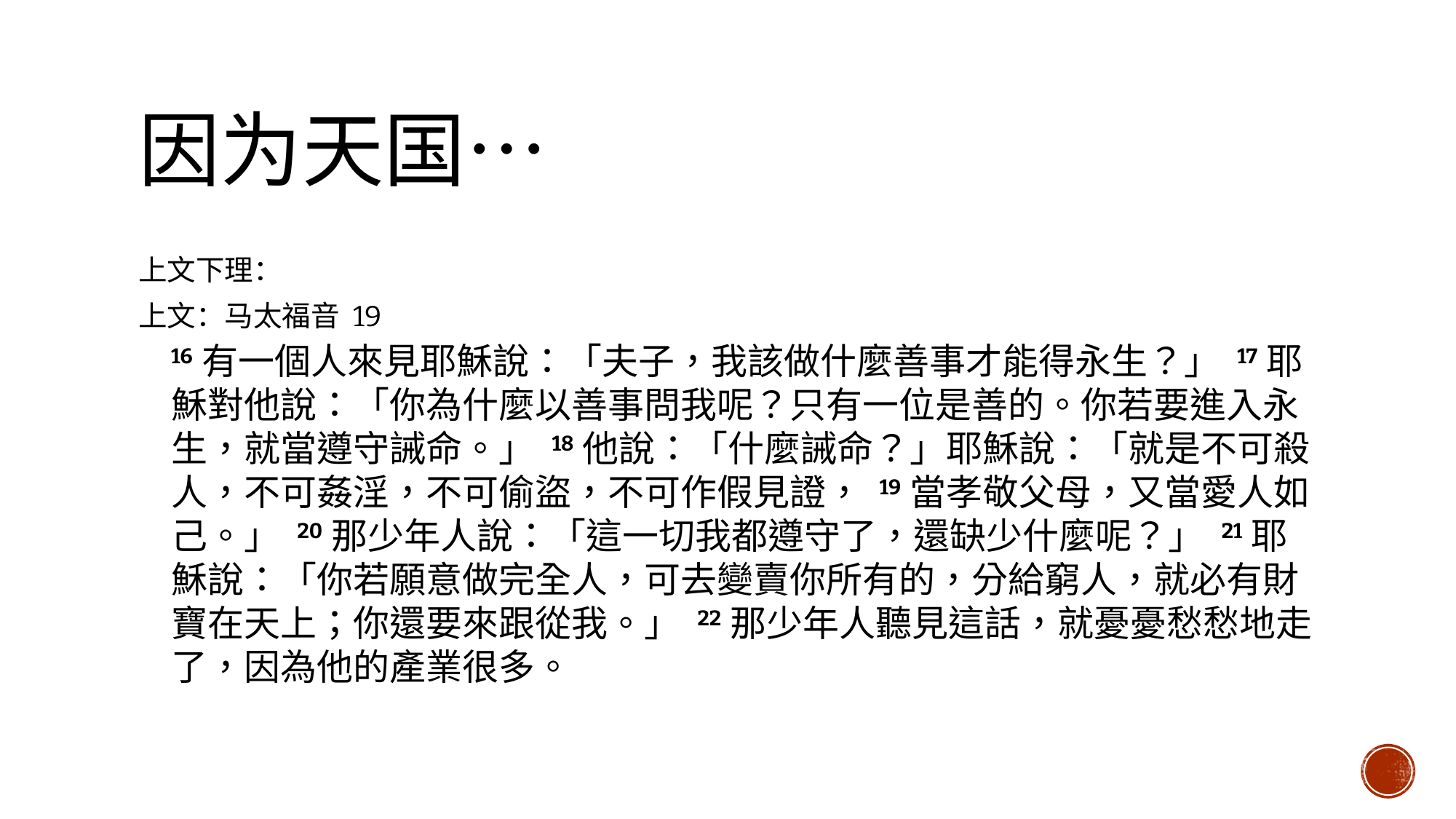

# 因为天国…
上文下理：
上文：马太福音 19
16 有一個人來見耶穌說：「夫子，我該做什麼善事才能得永生？」 17 耶穌對他說：「你為什麼以善事問我呢？只有一位是善的。你若要進入永生，就當遵守誡命。」 18 他說：「什麼誡命？」耶穌說：「就是不可殺人，不可姦淫，不可偷盜，不可作假見證， 19 當孝敬父母，又當愛人如己。」 20 那少年人說：「這一切我都遵守了，還缺少什麼呢？」 21 耶穌說：「你若願意做完全人，可去變賣你所有的，分給窮人，就必有財寶在天上；你還要來跟從我。」 22 那少年人聽見這話，就憂憂愁愁地走了，因為他的產業很多。